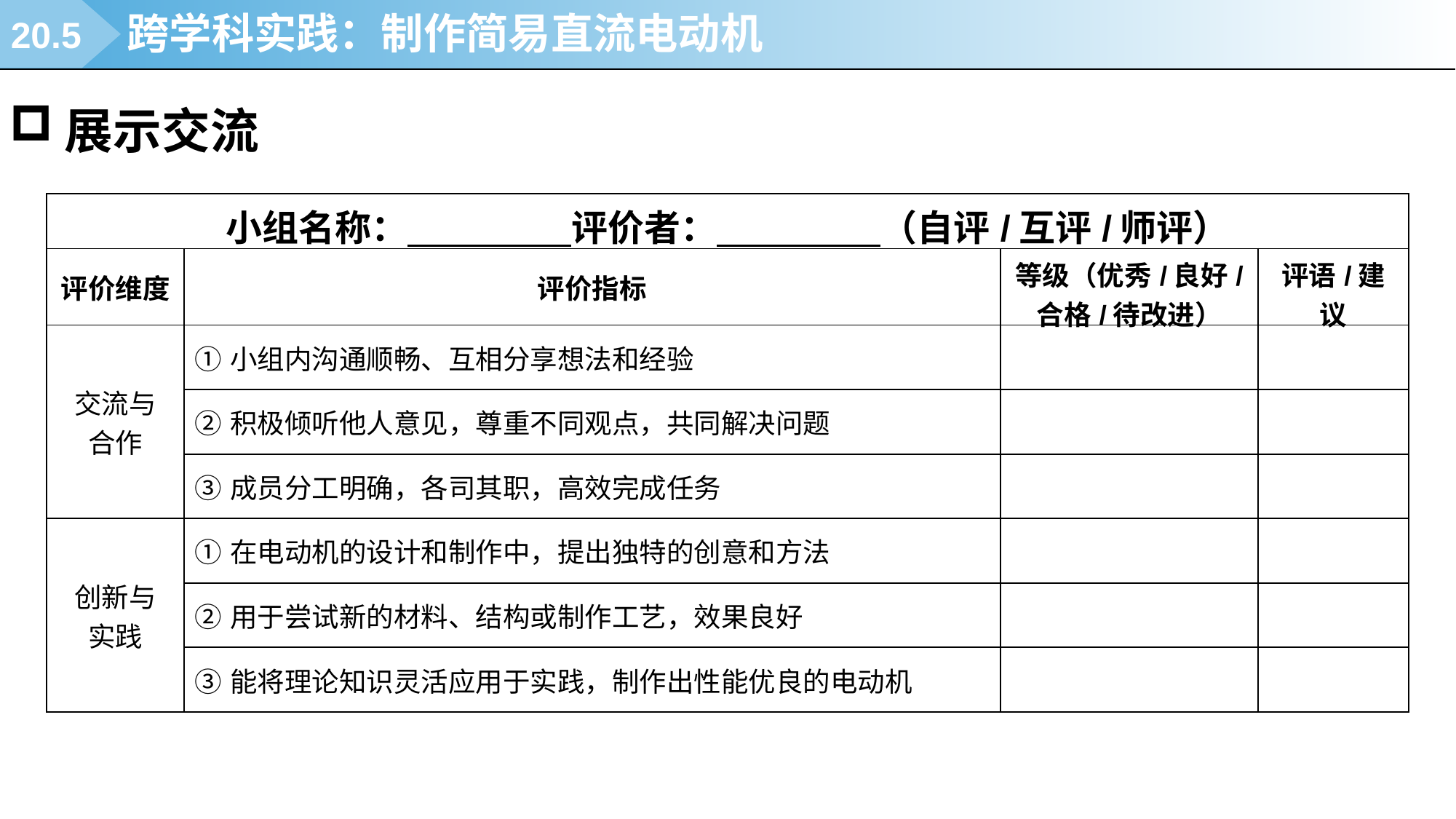

20.5
跨学科实践：制作简易直流电动机
展示交流
| 小组名称： 评价者： （自评/互评/师评） |  |  |  |
| --- | --- | --- | --- |
| 评价维度 | 评价指标 | 等级（优秀/良好/ 合格/待改进） | 评语/建议 |
| 交流与 合作 | ①小组内沟通顺畅、互相分享想法和经验 |  |  |
|  | ②积极倾听他人意见，尊重不同观点，共同解决问题 |  |  |
|  | ③成员分工明确，各司其职，高效完成任务 |  |  |
| 创新与 实践 | ①在电动机的设计和制作中，提出独特的创意和方法 |  |  |
|  | ②用于尝试新的材料、结构或制作工艺，效果良好 |  |  |
|  | ③能将理论知识灵活应用于实践，制作出性能优良的电动机 |  |  |